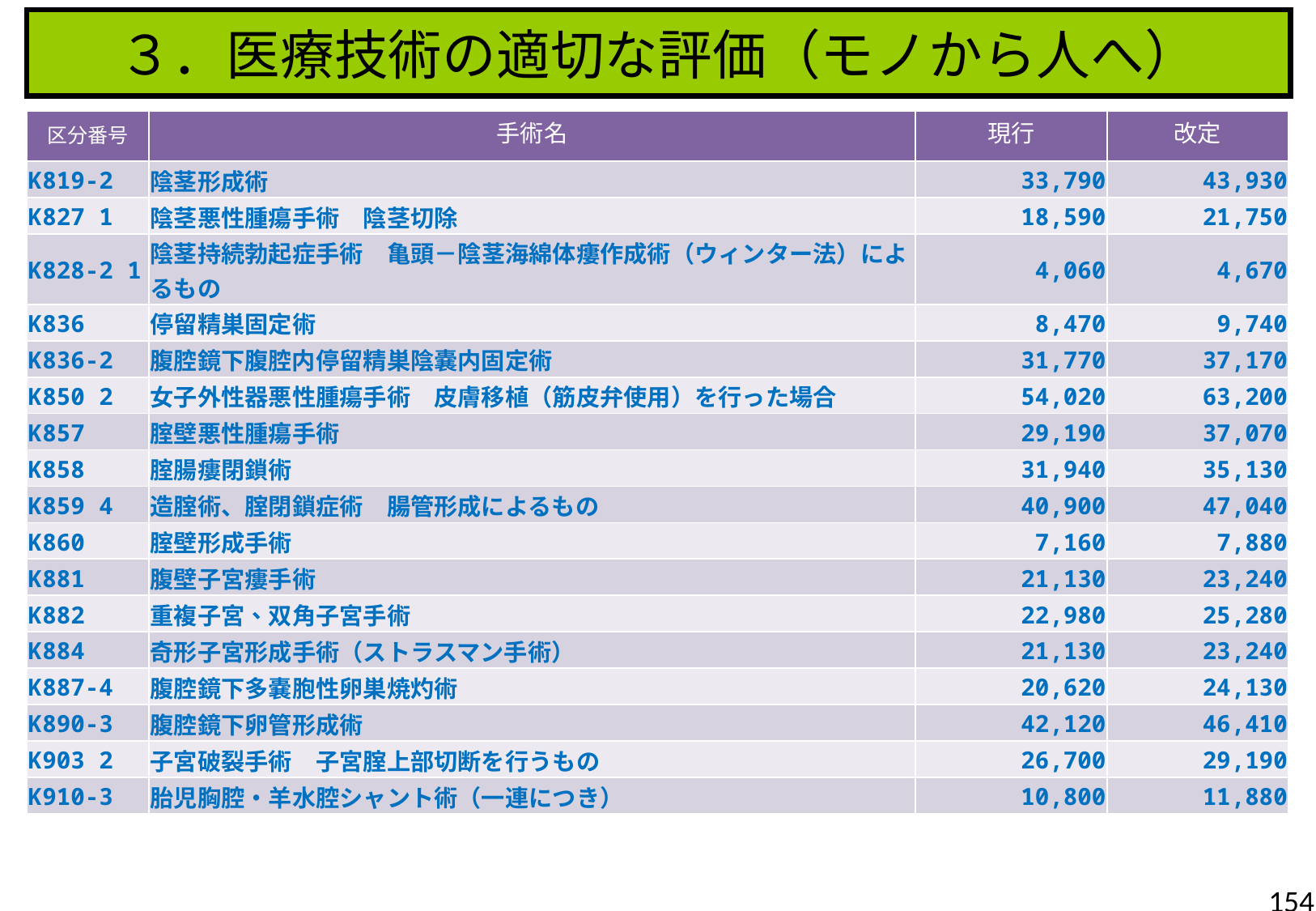

３．医療技術の適切な評価（モノから人へ）
| 区分番号 | 手術名 | 現行 | 改定 |
| --- | --- | --- | --- |
| K819-2 | 陰茎形成術 | 33,790 | 43,930 |
| K827 1 | 陰茎悪性腫瘍手術　陰茎切除 | 18,590 | 21,750 |
| K828-2 1 | 陰茎持続勃起症手術　亀頭－陰茎海綿体瘻作成術（ウィンター法）によるもの | 4,060 | 4,670 |
| K836 | 停留精巣固定術 | 8,470 | 9,740 |
| K836-2 | 腹腔鏡下腹腔内停留精巣陰嚢内固定術 | 31,770 | 37,170 |
| K850 2 | 女子外性器悪性腫瘍手術　皮膚移植（筋皮弁使用）を行った場合 | 54,020 | 63,200 |
| K857 | 腟壁悪性腫瘍手術 | 29,190 | 37,070 |
| K858 | 腟腸瘻閉鎖術 | 31,940 | 35,130 |
| K859 4 | 造腟術、腟閉鎖症術　腸管形成によるもの | 40,900 | 47,040 |
| K860 | 腟壁形成手術 | 7,160 | 7,880 |
| K881 | 腹壁子宮瘻手術 | 21,130 | 23,240 |
| K882 | 重複子宮、双角子宮手術 | 22,980 | 25,280 |
| K884 | 奇形子宮形成手術（ストラスマン手術） | 21,130 | 23,240 |
| K887-4 | 腹腔鏡下多嚢胞性卵巣焼灼術 | 20,620 | 24,130 |
| K890-3 | 腹腔鏡下卵管形成術 | 42,120 | 46,410 |
| K903 2 | 子宮破裂手術　子宮腟上部切断を行うもの | 26,700 | 29,190 |
| K910-3 | 胎児胸腔・羊水腔シャント術（一連につき） | 10,800 | 11,880 |
154